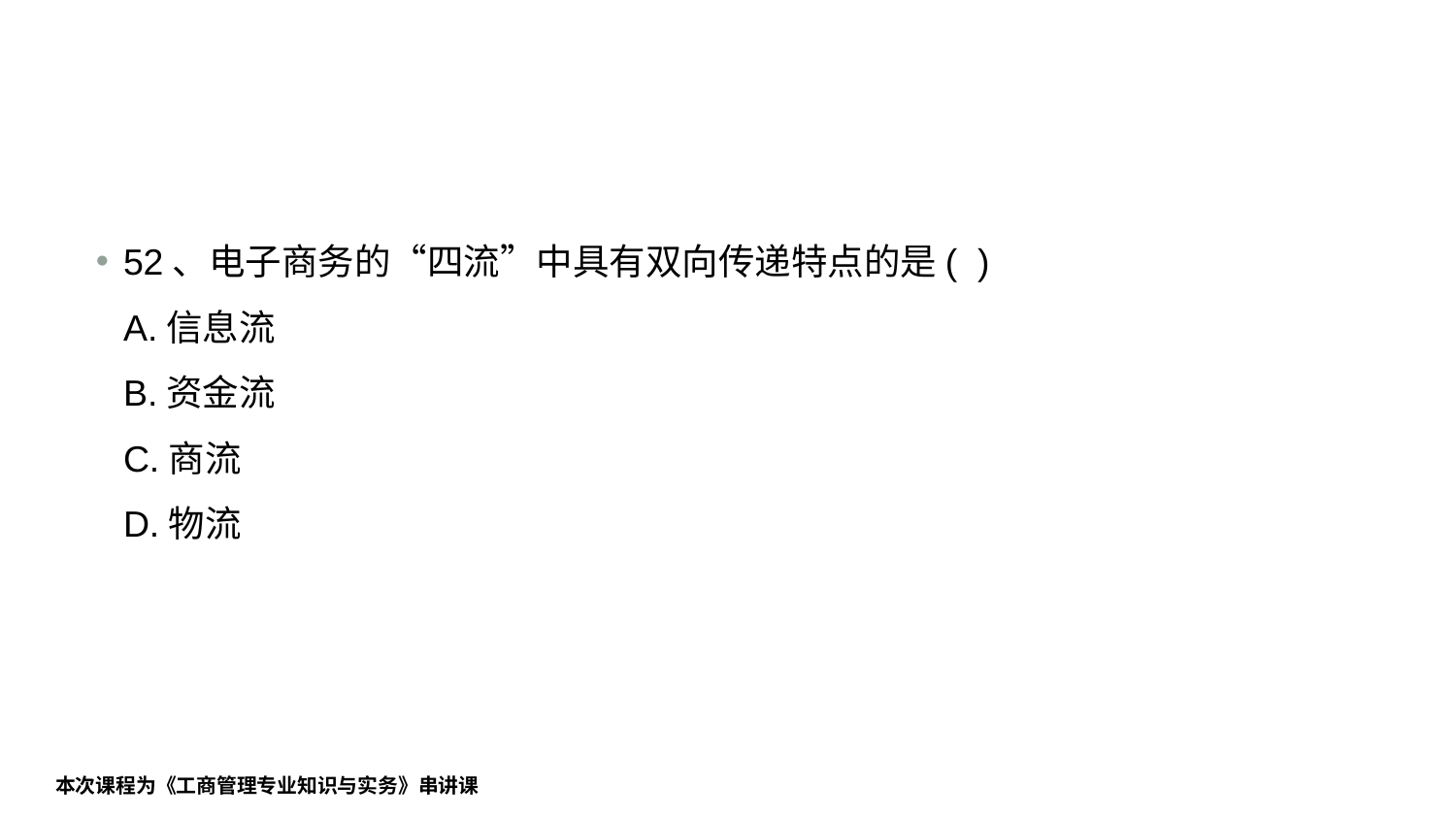

#

52、电子商务的“四流”中具有双向传递特点的是(  )
A.信息流
B.资金流
C.商流
D.物流